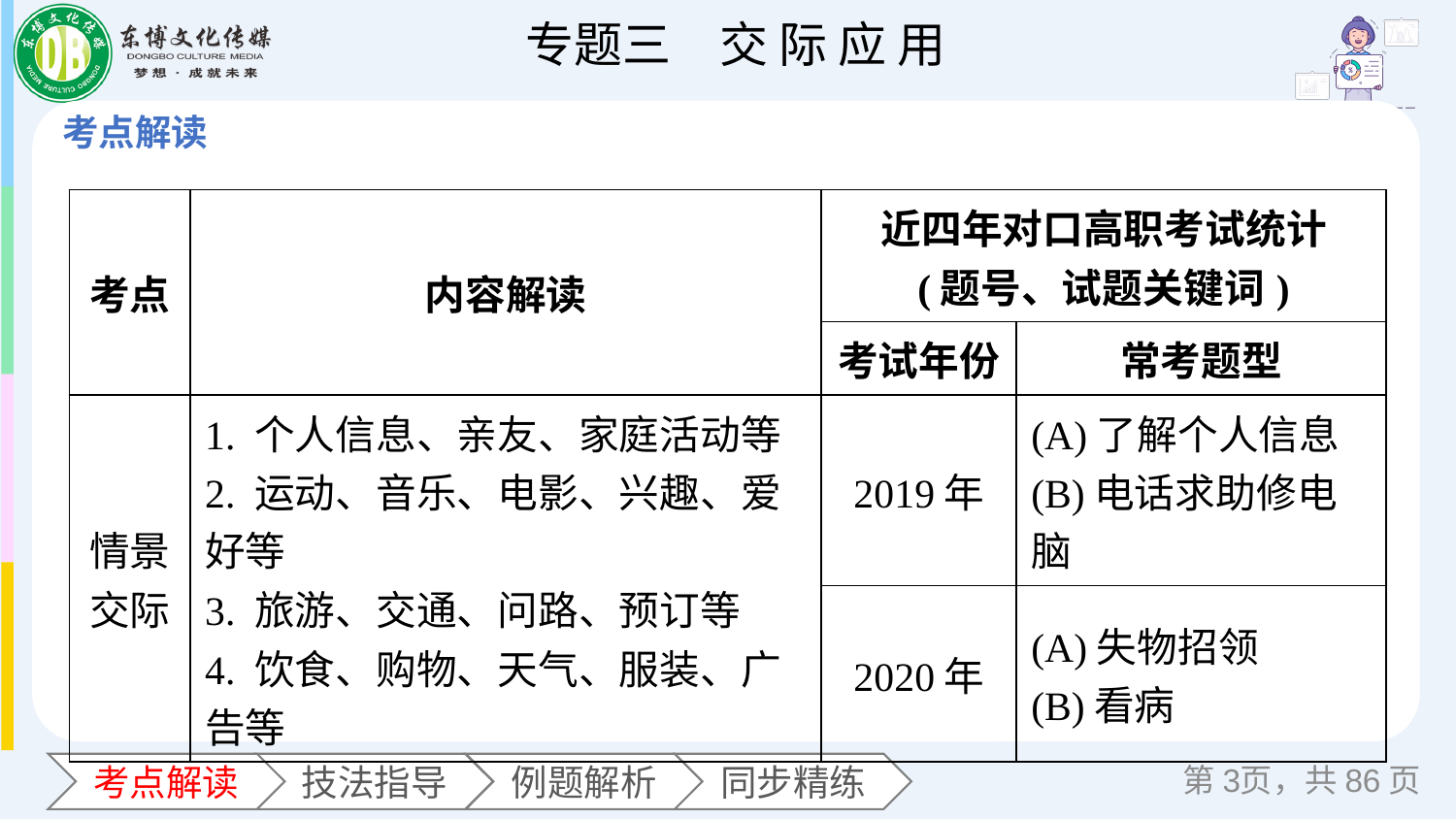

| 考点 | 内容解读 | 近四年对口高职考试统计 (题号、试题关键词) |  |
| --- | --- | --- | --- |
|  |  | 考试年份 | 常考题型 |
| 情景交际 | 1. 个人信息、亲友、家庭活动等 2. 运动、音乐、电影、兴趣、爱好等 3. 旅游、交通、问路、预订等 4. 饮食、购物、天气、服装、广告等 | 2019年 | (A)了解个人信息 (B)电话求助修电脑 |
|  |  | 2020年 | (A)失物招领 (B)看病 |
第3页，共86页